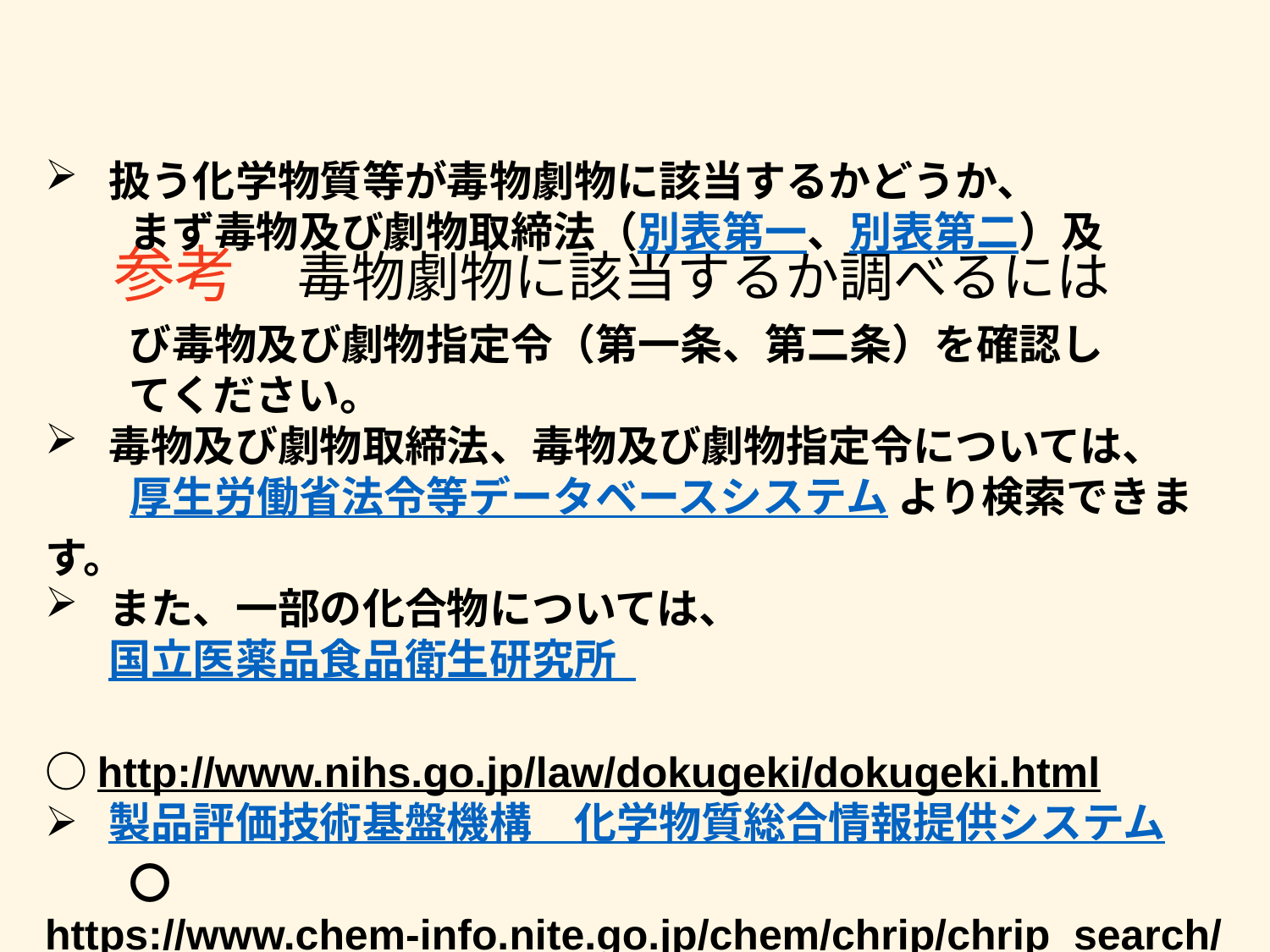

# 参考　毒物劇物に該当するか調べるには

扱う化学物質等が毒物劇物に該当するかどうか、
　　まず毒物及び劇物取締法（別表第一、別表第二）及
　　び毒物及び劇物指定令（第一条、第二条）を確認し
　　てください。
毒物及び劇物取締法、毒物及び劇物指定令については、
　　厚生労働省法令等データベースシステム より検索できます。
また、一部の化合物については、国立医薬品食品衛生研究所
　　　　○http://www.nihs.go.jp/law/dokugeki/dokugeki.html
製品評価技術基盤機構　化学物質総合情報提供システム
　　〇https://www.chem-info.nite.go.jp/chem/chrip/chrip_search/systemTop
　　　　　　　　　　　のデータベースより、検索することができます。